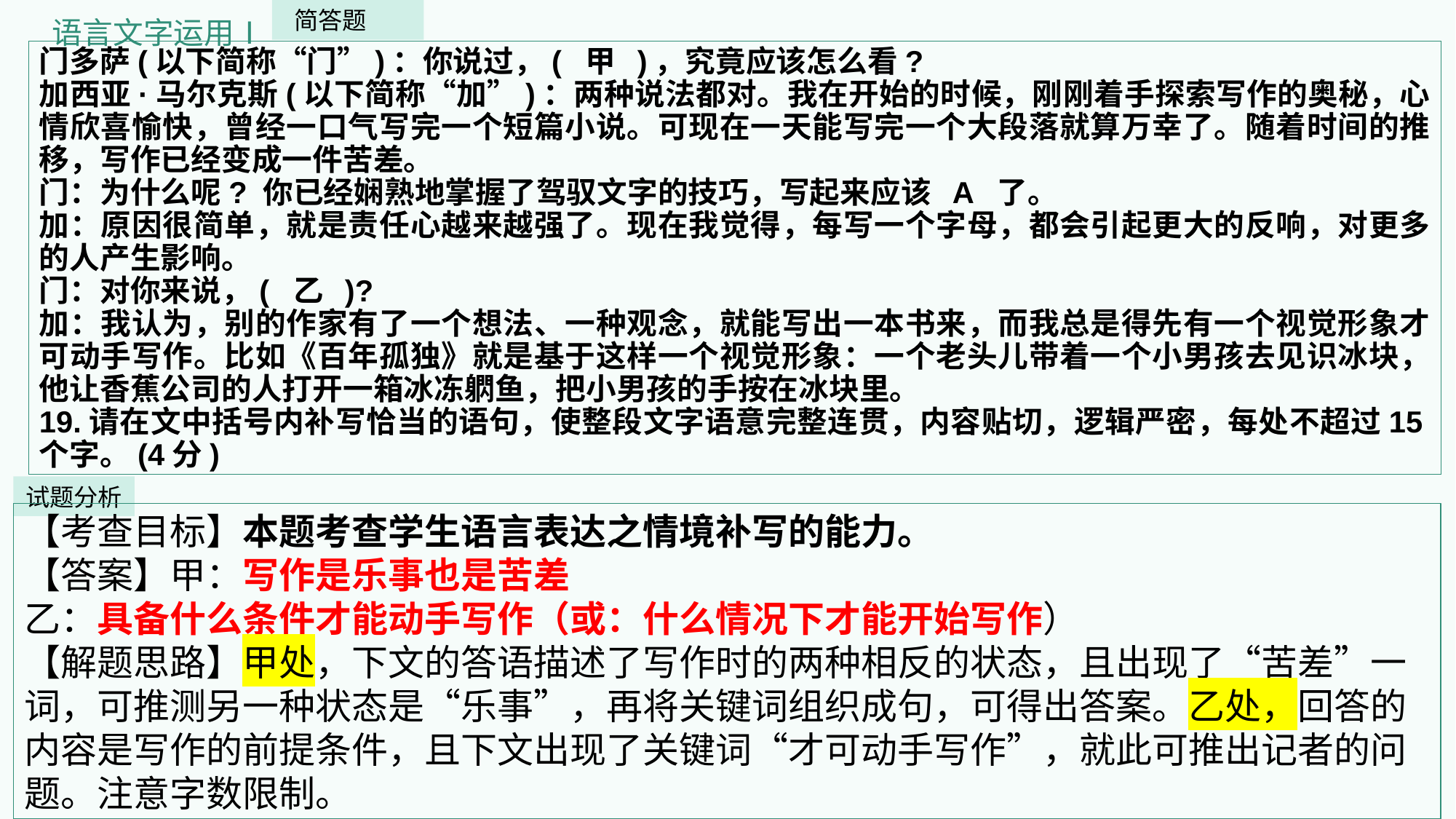

简答题
语言文字运用Ⅰ
门多萨(以下简称“门”)：你说过，(  甲  )，究竟应该怎么看?
加西亚·马尔克斯(以下简称“加”)：两种说法都对。我在开始的时候，刚刚着手探索写作的奥秘，心情欣喜愉快，曾经一口气写完一个短篇小说。可现在一天能写完一个大段落就算万幸了。随着时间的推移，写作已经变成一件苦差。
门：为什么呢? 你已经娴熟地掌握了驾驭文字的技巧，写起来应该  A  了。
加：原因很简单，就是责任心越来越强了。现在我觉得，每写一个字母，都会引起更大的反响，对更多的人产生影响。
门：对你来说，(  乙  )?
加：我认为，别的作家有了一个想法、一种观念，就能写出一本书来，而我总是得先有一个视觉形象才可动手写作。比如《百年孤独》就是基于这样一个视觉形象：一个老头儿带着一个小男孩去见识冰块，他让香蕉公司的人打开一箱冰冻䠾鱼，把小男孩的手按在冰块里。
19.请在文中括号内补写恰当的语句，使整段文字语意完整连贯，内容贴切，逻辑严密，每处不超过15个字。(4分)
试题分析
【考查目标】本题考查学生语言表达之情境补写的能力。
【答案】甲：写作是乐事也是苦差
乙：具备什么条件才能动手写作（或：什么情况下才能开始写作）
【解题思路】甲处，下文的答语描述了写作时的两种相反的状态，且出现了“苦差”一词，可推测另一种状态是“乐事”，再将关键词组织成句，可得出答案。乙处，回答的内容是写作的前提条件，且下文出现了关键词“才可动手写作”，就此可推出记者的问题。注意字数限制。